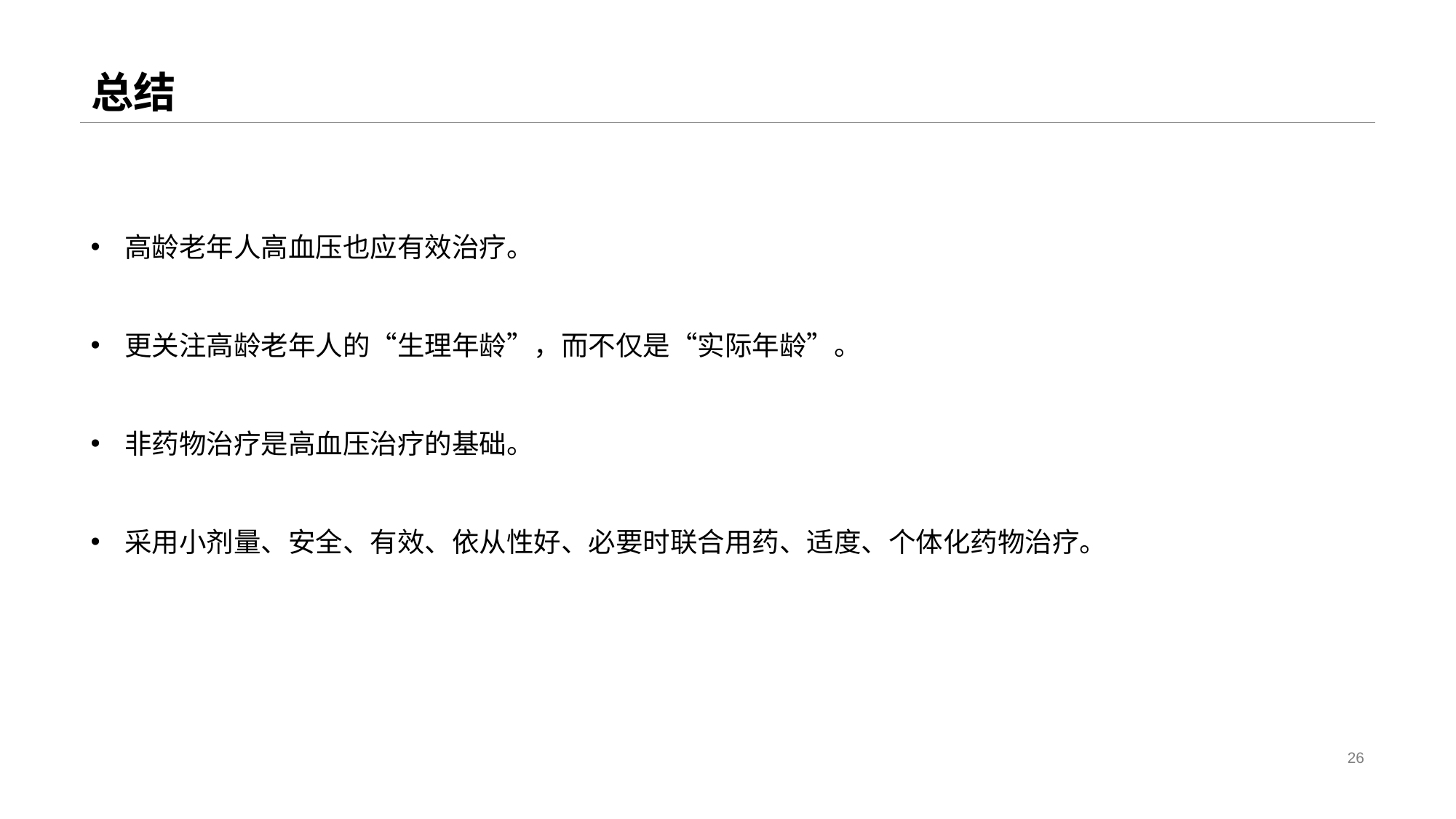

# 总结
高龄老年人高血压也应有效治疗。

更关注高龄老年人的“生理年龄”，而不仅是“实际年龄”。

非药物治疗是高血压治疗的基础。

采用小剂量、安全、有效、依从性好、必要时联合用药、适度、个体化药物治疗。

26